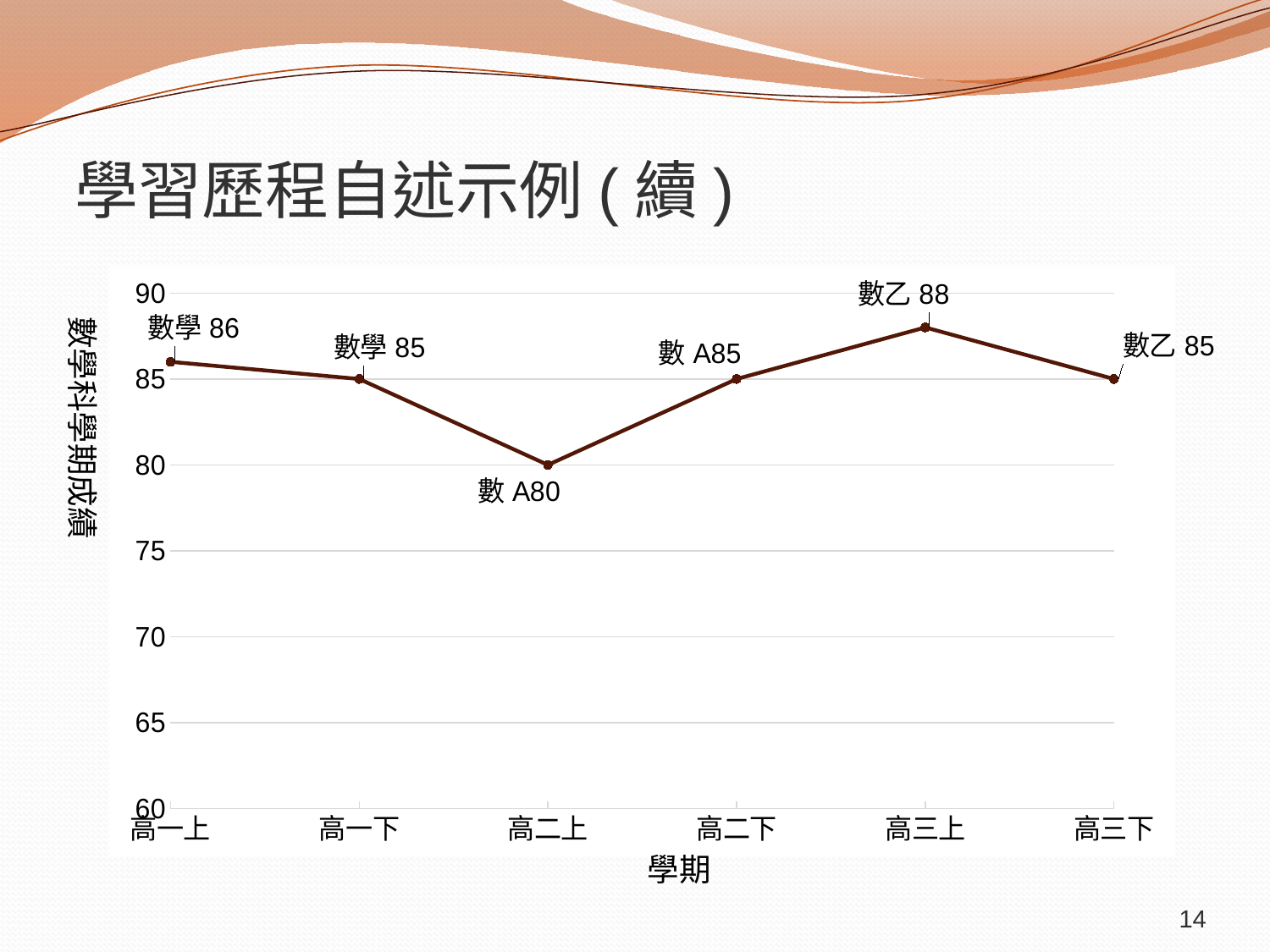

# 學習歷程自述示例(續)

### Chart

| Category |  |
|---|---|
| 高一上 | 86.0 |
| 高一下 | 85.0 |
| 高二上 | 80.0 |
| 高二下 | 85.0 |
| 高三上 | 88.0 |
| 高三下 | 85.0 |
數學科學期成績
學期
14